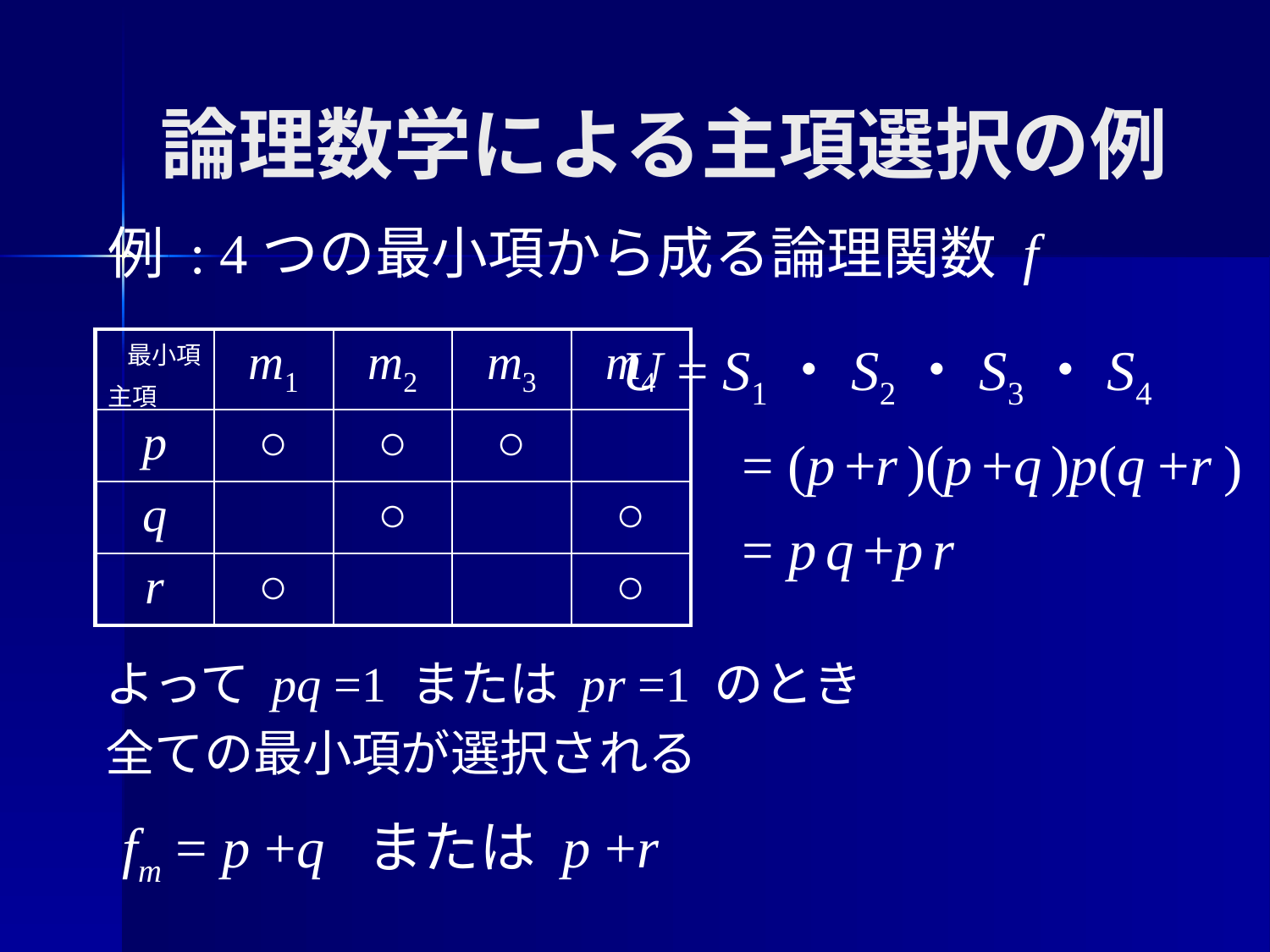

# 論理数学による主項選択の例
例 : 4つの最小項から成る論理関数 f
U = S1・S2・S3・S4
| 最小項 主項 | m1 | m2 | m3 | m4 |
| --- | --- | --- | --- | --- |
| p | ○ | ○ | ○ |  |
| q |  | ○ |  | ○ |
| r | ○ |  |  | ○ |
= (p +r )(p +q )p(q +r )
= p q +p r
よって pq =1 または pr =1 のとき
全ての最小項が選択される
fm = p +q  または p +r